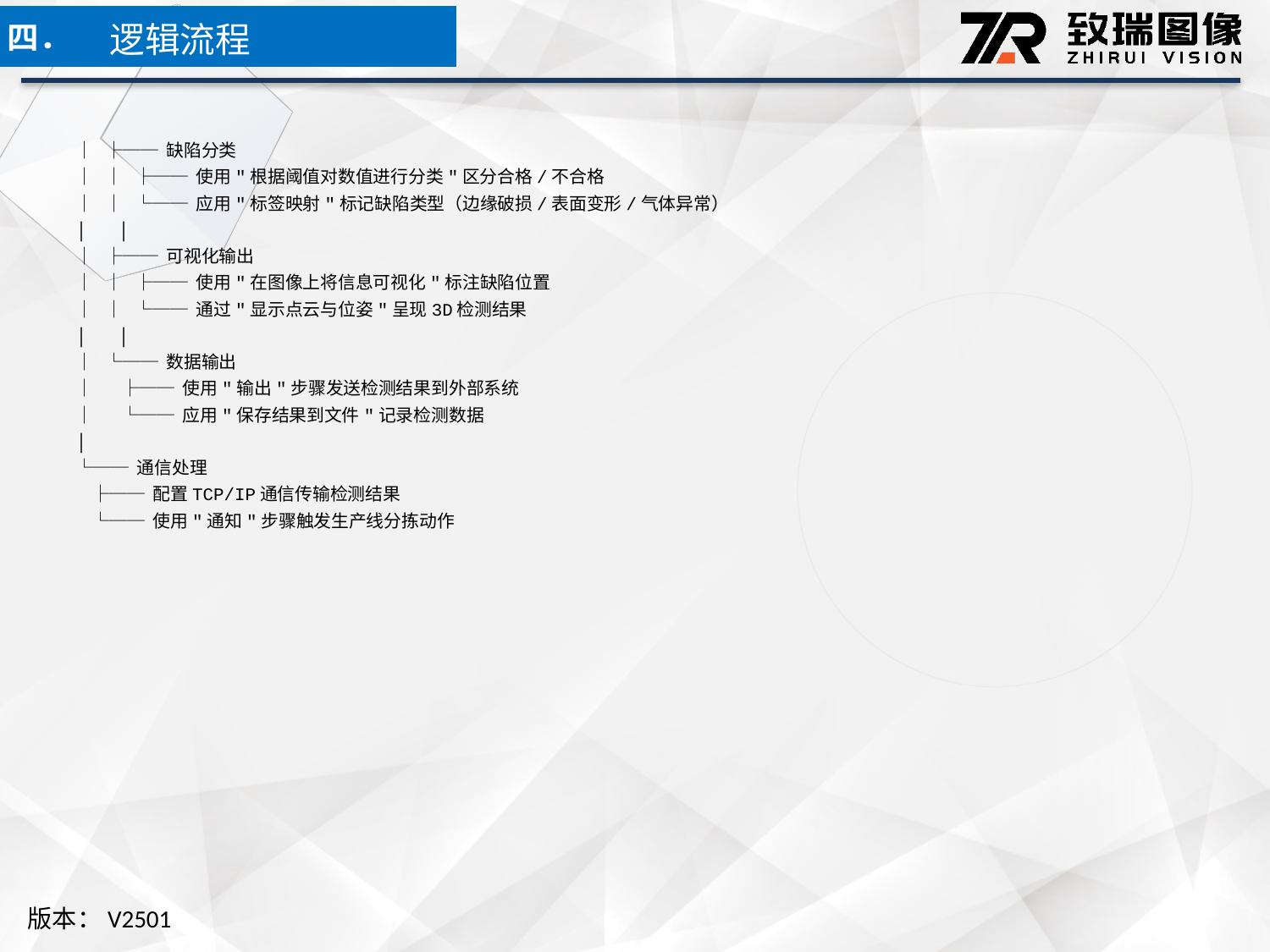

逻辑流程
四．

│   ├── 缺陷分类
│   │   ├── 使用"根据阈值对数值进行分类"区分合格/不合格
│   │   └── 应用"标签映射"标记缺陷类型（边缘破损/表面变形/气体异常）
│   │
│   ├── 可视化输出
│   │   ├── 使用"在图像上将信息可视化"标注缺陷位置
│   │   └── 通过"显示点云与位姿"呈现3D检测结果
│   │
│   └── 数据输出
│       ├── 使用"输出"步骤发送检测结果到外部系统
│       └── 应用"保存结果到文件"记录检测数据
│
└── 通信处理
    ├── 配置TCP/IP通信传输检测结果
    └── 使用"通知"步骤触发生产线分拣动作